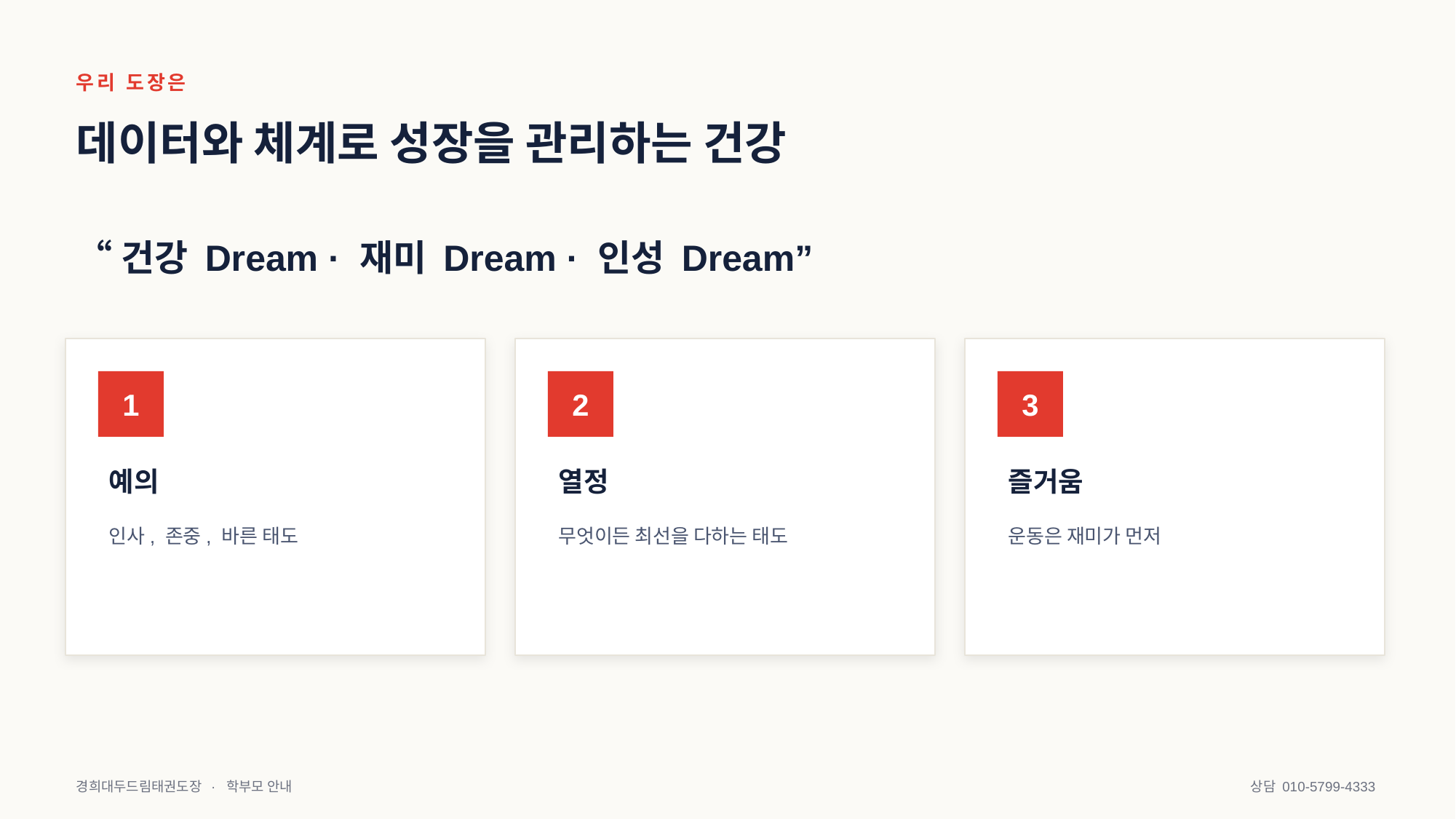

우리 도장은
데이터와 체계로 성장을 관리하는 건강
“건강 Dream · 재미 Dream · 인성 Dream”

1
2
3
예의
열정
즐거움
인사, 존중, 바른 태도
무엇이든 최선을 다하는 태도
운동은 재미가 먼저
경희대두드림태권도장  ·  학부모 안내
상담 010-5799-4333